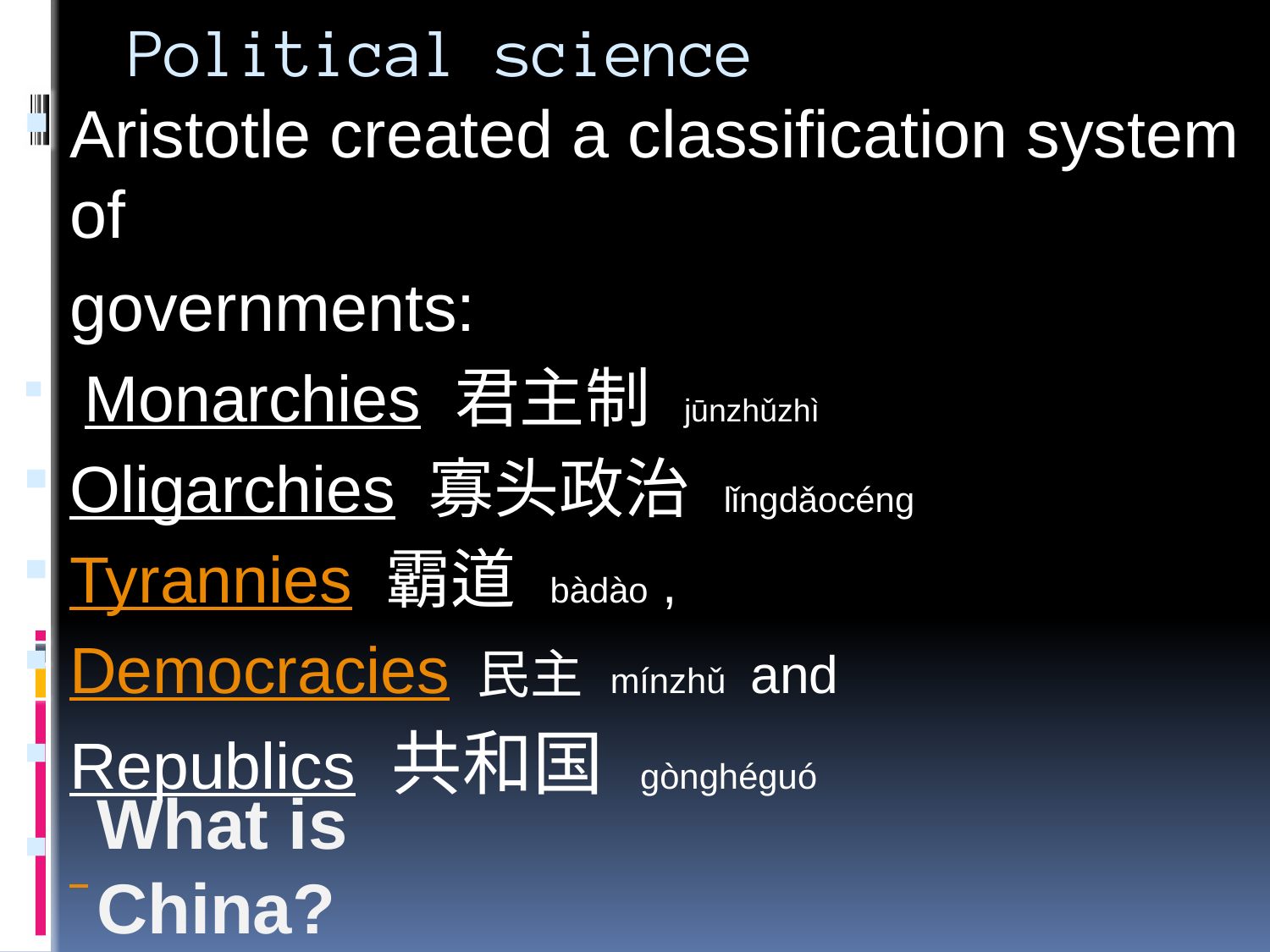

# Political science
Aristotle created a classification system of
	governments:
 Monarchies 君主制 jūn​zhǔ​zhì​
Oligarchies 寡头政治 lǐng​dǎo​céng​
Tyrannies 霸道 bà​dào​ ,
Democracies 民主 mín​zhǔ​  and
Republics 共和国 gòng​hé​guó​

What is China?